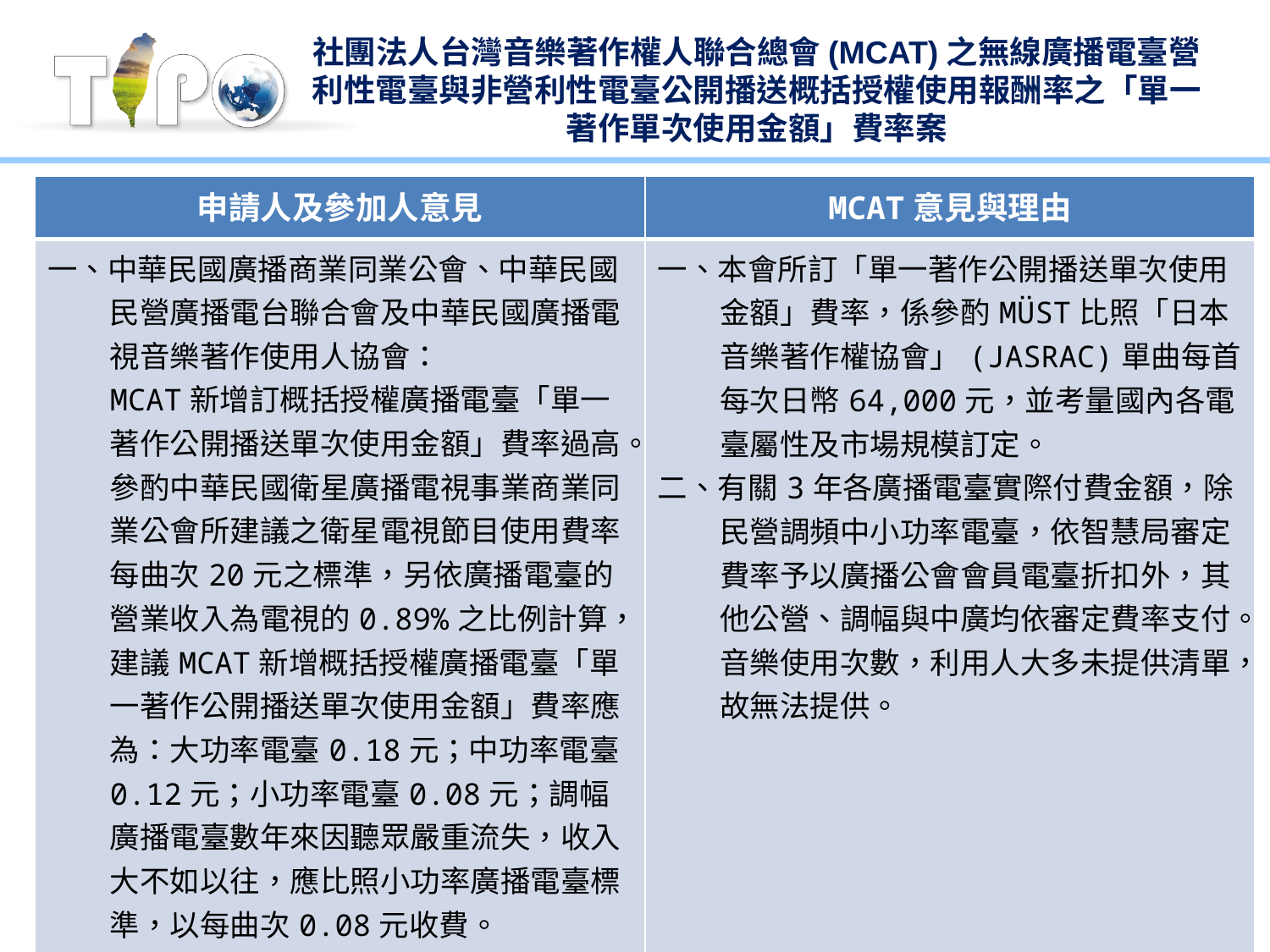

# 社團法人台灣音樂著作權人聯合總會(MCAT)之無線廣播電臺營利性電臺與非營利性電臺公開播送概括授權使用報酬率之「單一著作單次使用金額」費率案
| 申請人及參加人意見 | MCAT意見與理由 |
| --- | --- |
| 一、中華民國廣播商業同業公會、中華民國民營廣播電台聯合會及中華民國廣播電視音樂著作使用人協會： MCAT新增訂概括授權廣播電臺「單一著作公開播送單次使用金額」費率過高。參酌中華民國衛星廣播電視事業商業同業公會所建議之衛星電視節目使用費率每曲次20元之標準，另依廣播電臺的營業收入為電視的0.89%之比例計算，建議MCAT新增概括授權廣播電臺「單一著作公開播送單次使用金額」費率應為：大功率電臺0.18元；中功率電臺0.12元；小功率電臺0.08元；調幅廣播電臺數年來因聽眾嚴重流失，收入大不如以往，應比照小功率廣播電臺標準，以每曲次0.08元收費。 | 一、本會所訂「單一著作公開播送單次使用金額」費率，係參酌MÜST比照「日本音樂著作權協會」(JASRAC)單曲每首每次日幣64,000元，並考量國內各電臺屬性及市場規模訂定。 二、有關3年各廣播電臺實際付費金額，除民營調頻中小功率電臺，依智慧局審定費率予以廣播公會會員電臺折扣外，其他公營、調幅與中廣均依審定費率支付。音樂使用次數，利用人大多未提供清單，故無法提供。 |
3